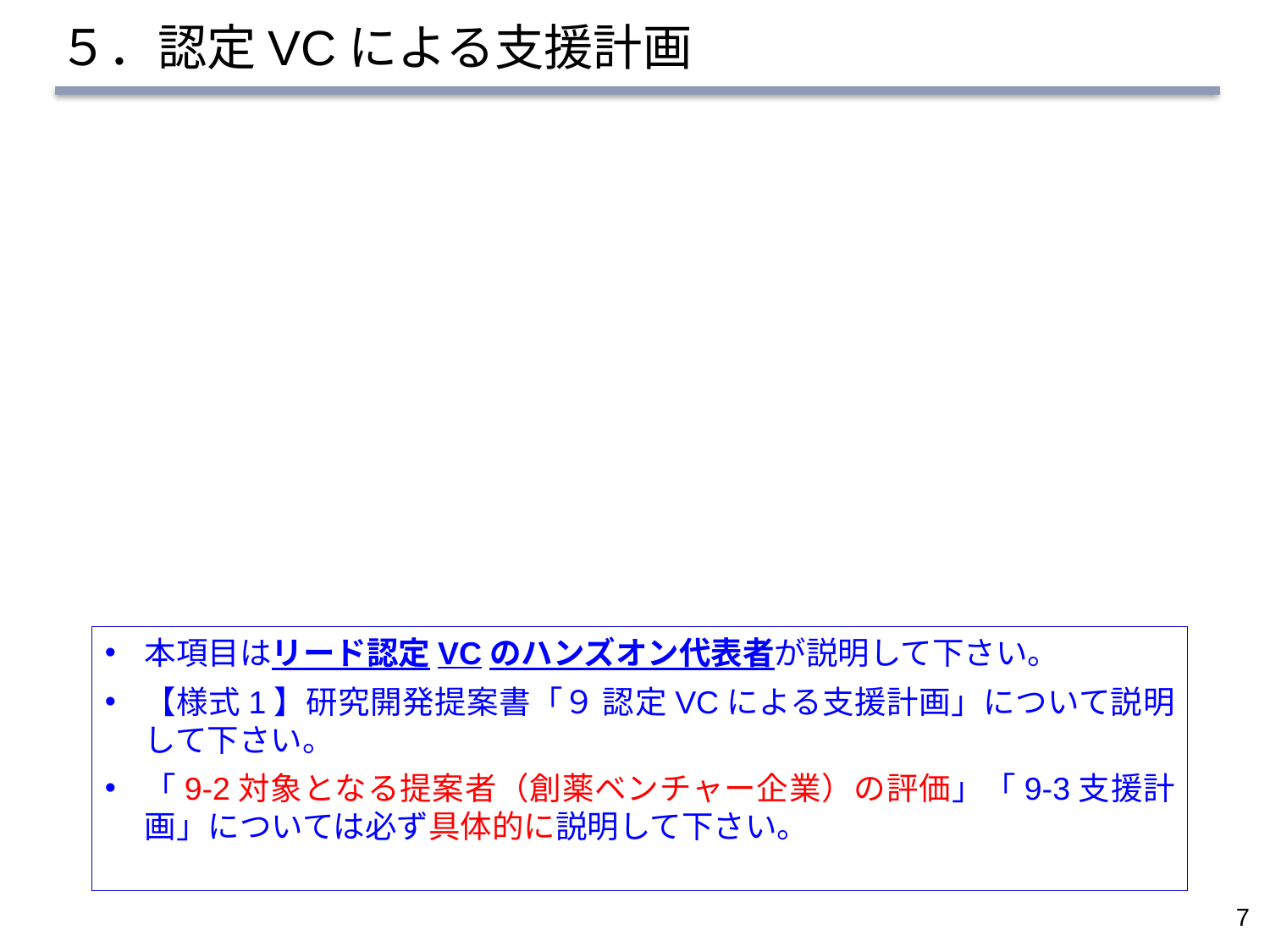

# ５．認定VCによる支援計画
本項目はリード認定VCのハンズオン代表者が説明して下さい。
【様式1】研究開発提案書「９ 認定VCによる支援計画」について説明して下さい。
「9-2対象となる提案者（創薬ベンチャー企業）の評価」「9-3支援計画」については必ず具体的に説明して下さい。
7